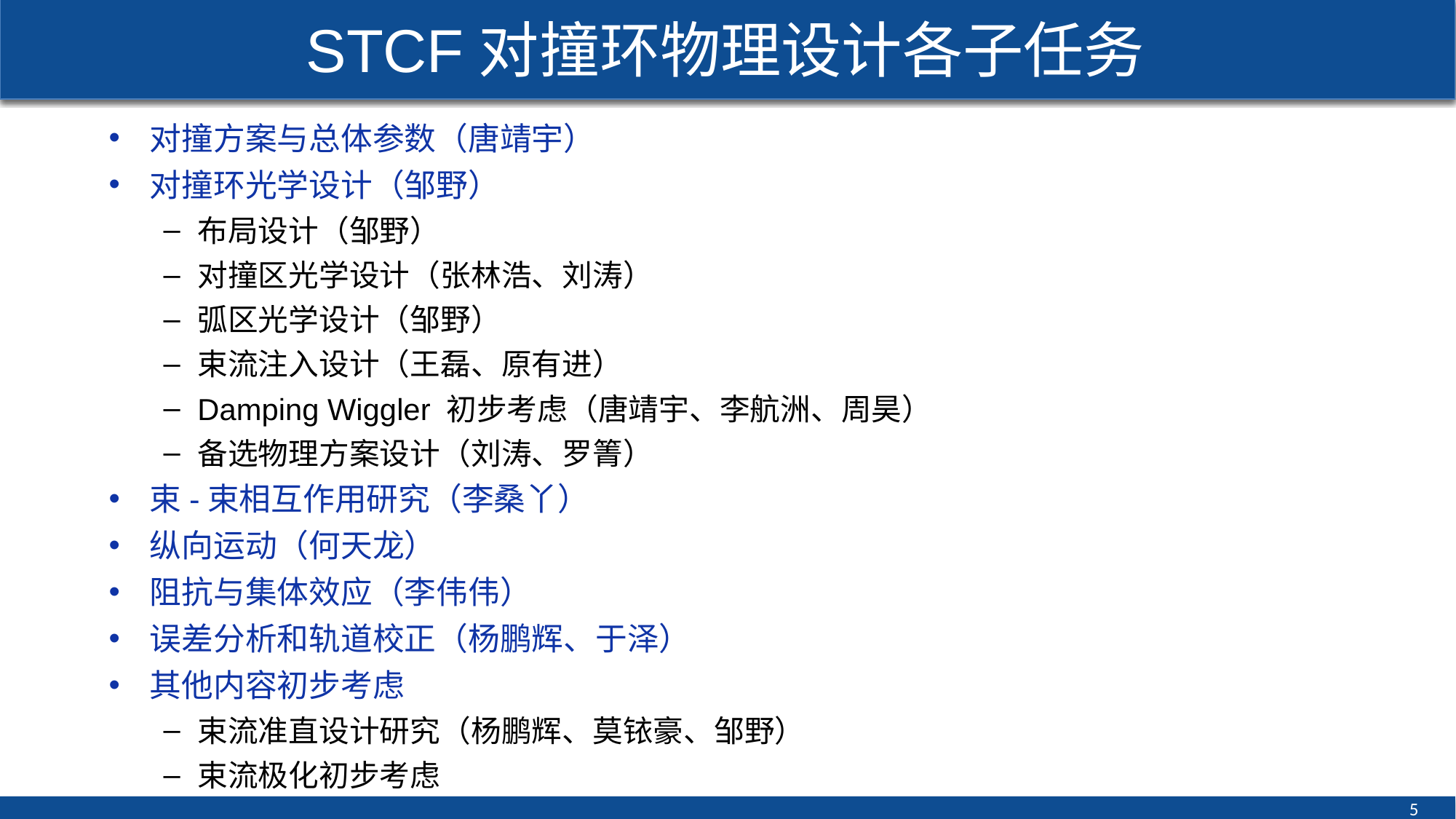

# STCF对撞环物理设计各子任务
对撞方案与总体参数（唐靖宇）
对撞环光学设计（邹野）
布局设计（邹野）
对撞区光学设计（张林浩、刘涛）
弧区光学设计（邹野）
束流注入设计（王磊、原有进）
Damping Wiggler 初步考虑（唐靖宇、李航洲、周昊）
备选物理方案设计（刘涛、罗箐）
束-束相互作用研究（李桑丫）
纵向运动（何天龙）
阻抗与集体效应（李伟伟）
误差分析和轨道校正（杨鹏辉、于泽）
其他内容初步考虑
束流准直设计研究（杨鹏辉、莫铱豪、邹野）
束流极化初步考虑